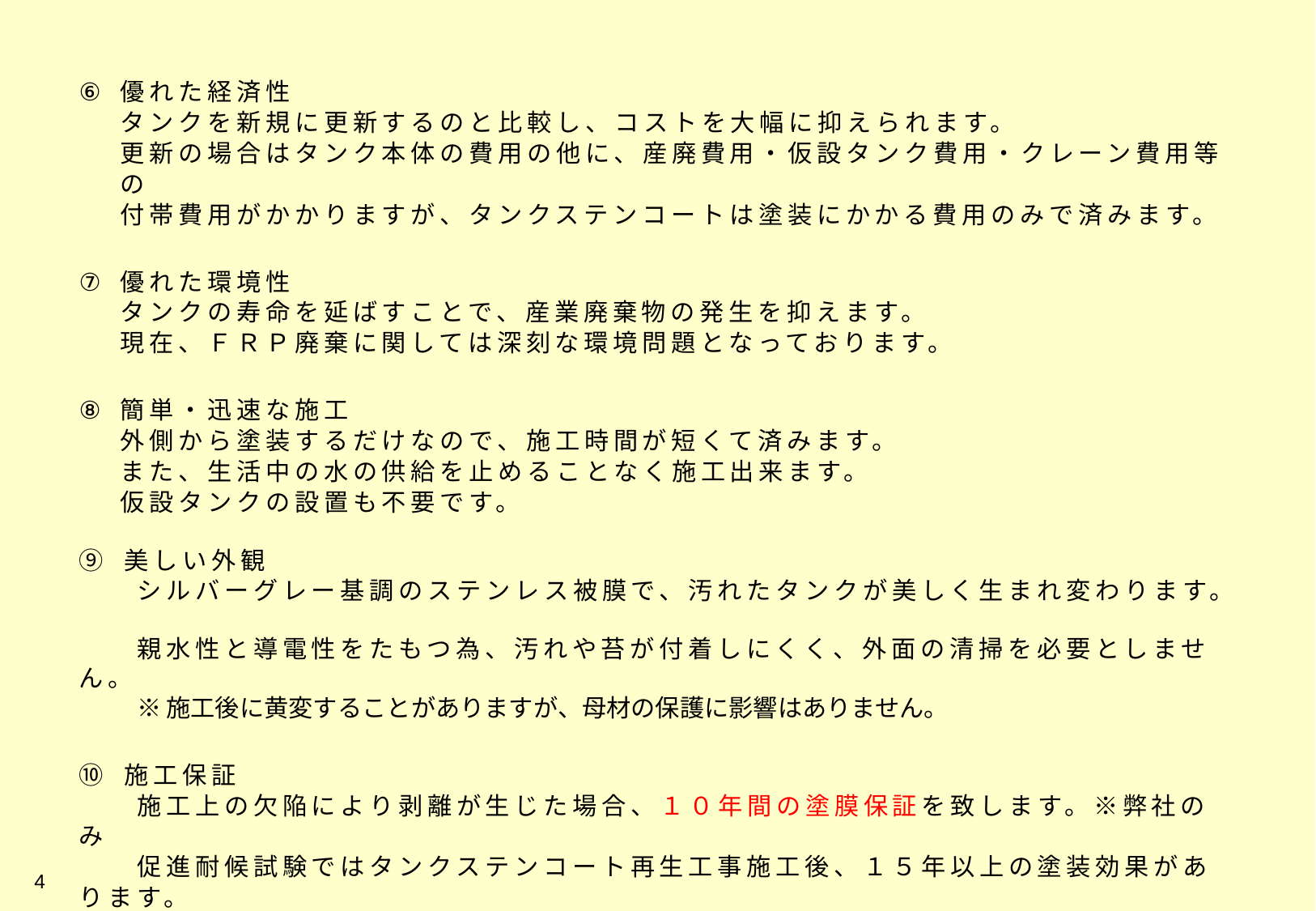

優れた経済性
タンクを新規に更新するのと比較し、コストを大幅に抑えられます。
更新の場合はタンク本体の費用の他に、産廃費用・仮設タンク費用・クレーン費用等の
付帯費用がかかりますが、タンクステンコートは塗装にかかる費用のみで済みます。
優れた環境性
タンクの寿命を延ばすことで、産業廃棄物の発生を抑えます。
現在、ＦＲＰ廃棄に関しては深刻な環境問題となっております。
簡単・迅速な施工
外側から塗装するだけなので、施工時間が短くて済みます。
また、生活中の水の供給を止めることなく施工出来ます。
仮設タンクの設置も不要です。

⑨ 美しい外観
　　シルバーグレー基調のステンレス被膜で、汚れたタンクが美しく生まれ変わります。
　　親水性と導電性をたもつ為、汚れや苔が付着しにくく、外面の清掃を必要としません。
　　※施工後に黄変することがありますが、母材の保護に影響はありません。
⑩ 施工保証
　　施工上の欠陥により剥離が生じた場合、１０年間の塗膜保証を致します。※弊社のみ
　　促進耐候試験ではタンクステンコート再生工事施工後、１５年以上の塗装効果があります。
　　実績として、約３５年になります。

4